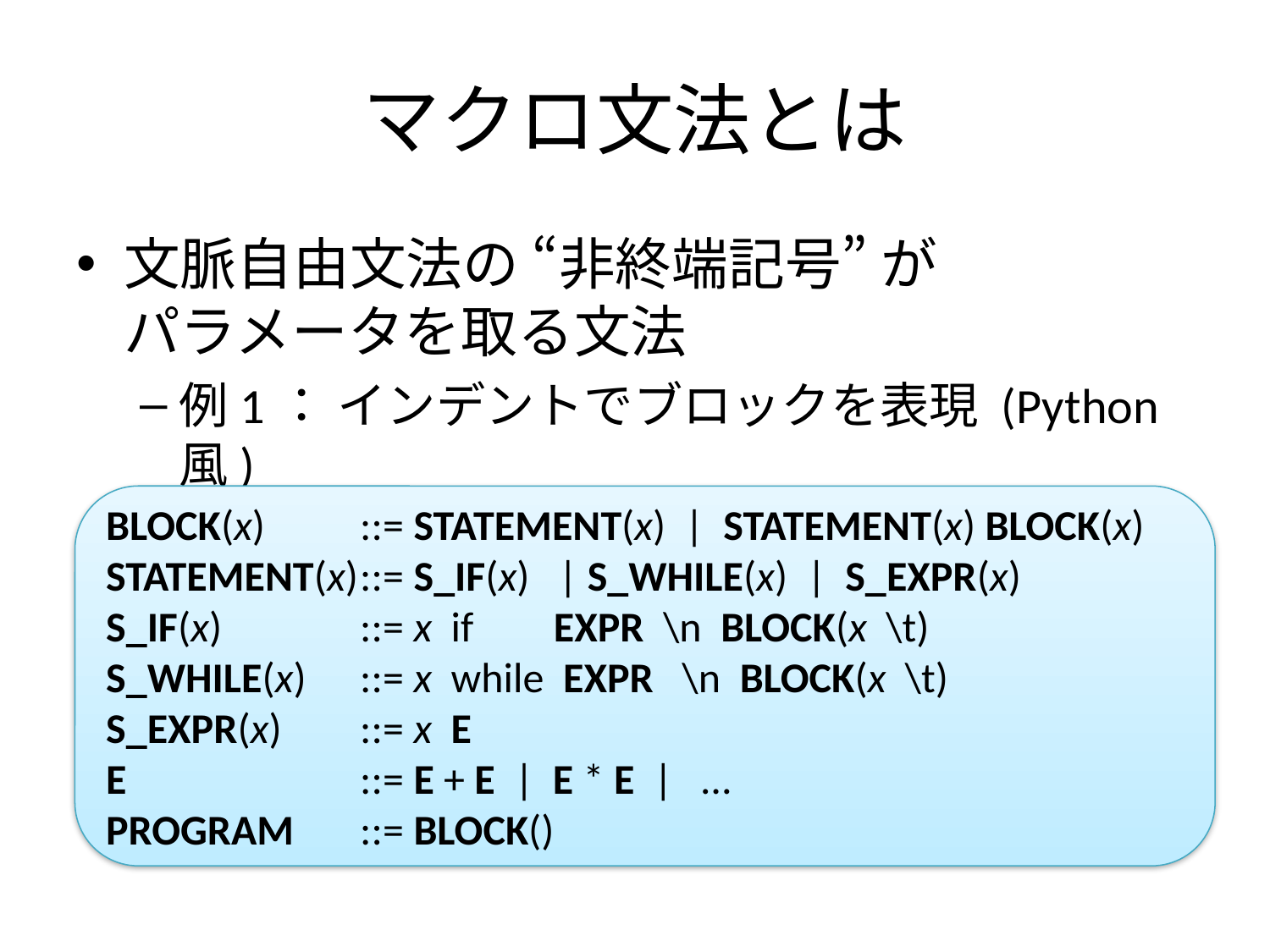

# マクロ文法とは
文脈自由文法の “非終端記号” が
パラメータを取る文法
例1： インデントでブロックを表現 (Python風)

BLOCK(x)	::= STATEMENT(x)  |  STATEMENT(x) BLOCK(x)
STATEMENT(x)	::= S_IF(x)   | S_WHILE(x)  |  S_EXPR(x)
S_IF(x)		::= x  if	       EXPR  \n  BLOCK(x  \t)
S_WHILE(x)	::= x  while  EXPR   \n  BLOCK(x  \t)
S_EXPR(x)	::= x  E
E		::= E + E  |  E * E  |   …
PROGRAM	::= BLOCK()